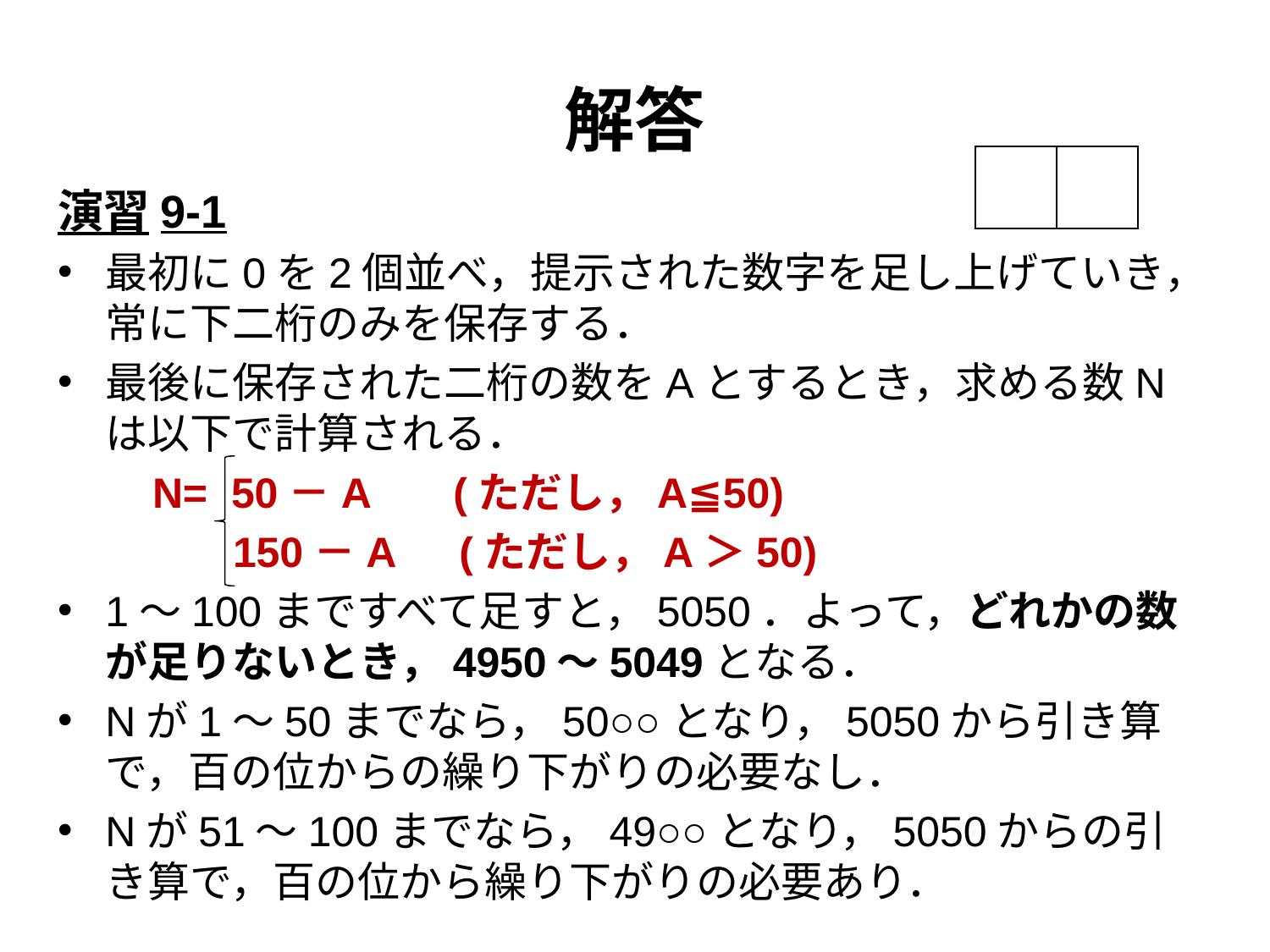

# 解答
|  |  |
| --- | --- |
演習9-1
最初に0を2個並べ，提示された数字を足し上げていき，常に下二桁のみを保存する．
最後に保存された二桁の数をAとするとき，求める数Nは以下で計算される．
　　N=  50－A　  (ただし，A≦50)
　　　    150－A　(ただし，A＞50)
1～100まですべて足すと，5050．よって，どれかの数が足りないとき，4950～5049となる．
Nが1～50までなら，50○○となり，5050から引き算で，百の位からの繰り下がりの必要なし．
Nが51～100までなら，49○○となり，5050からの引き算で，百の位から繰り下がりの必要あり．